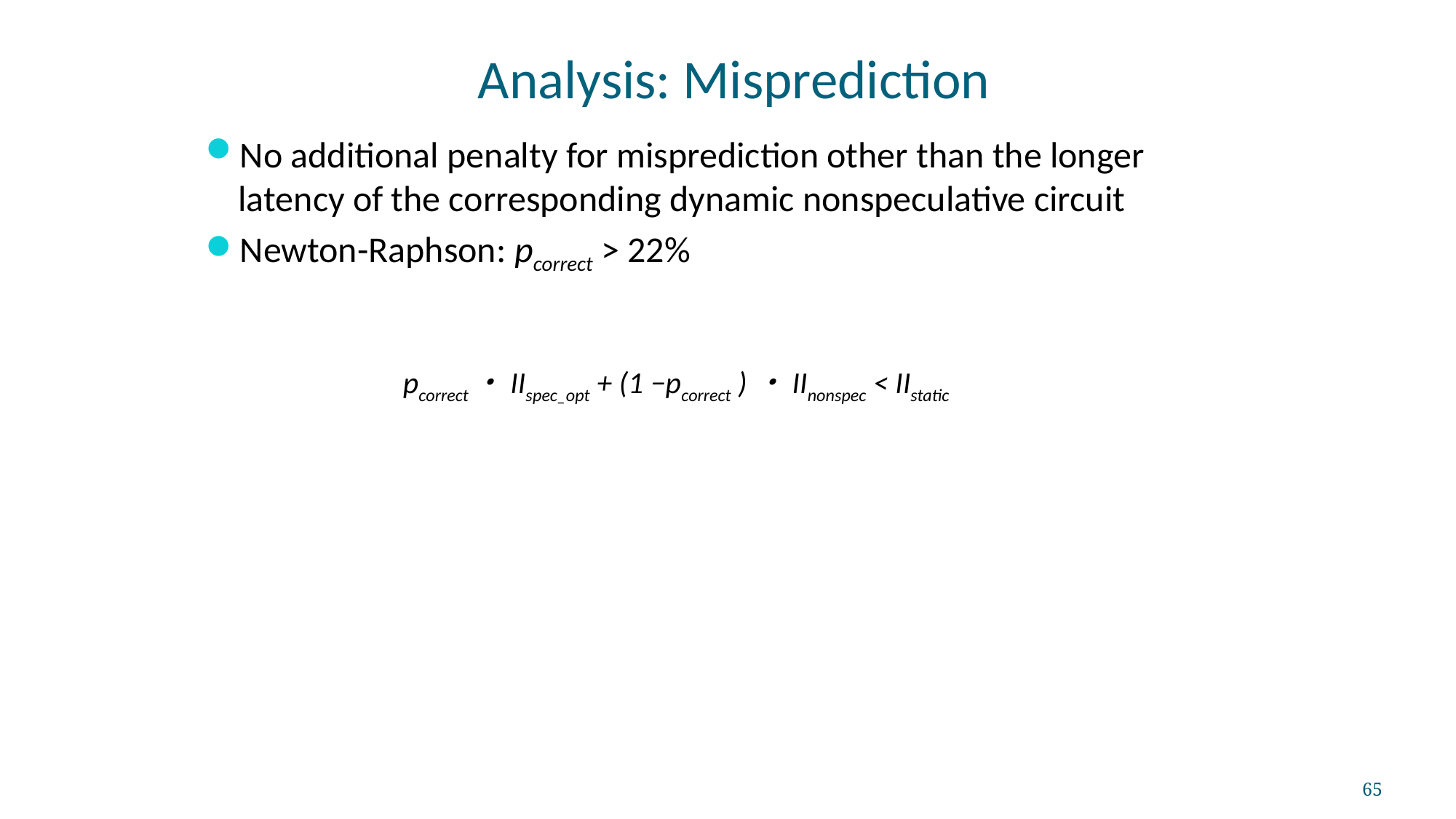

Analysis: Misprediction
No additional penalty for misprediction other than the longer latency of the corresponding dynamic nonspeculative circuit
Newton-Raphson: pcorrect > 22%

pcorrect・IIspec_opt + (1 −pcorrect )・IInonspec < IIstatic
65